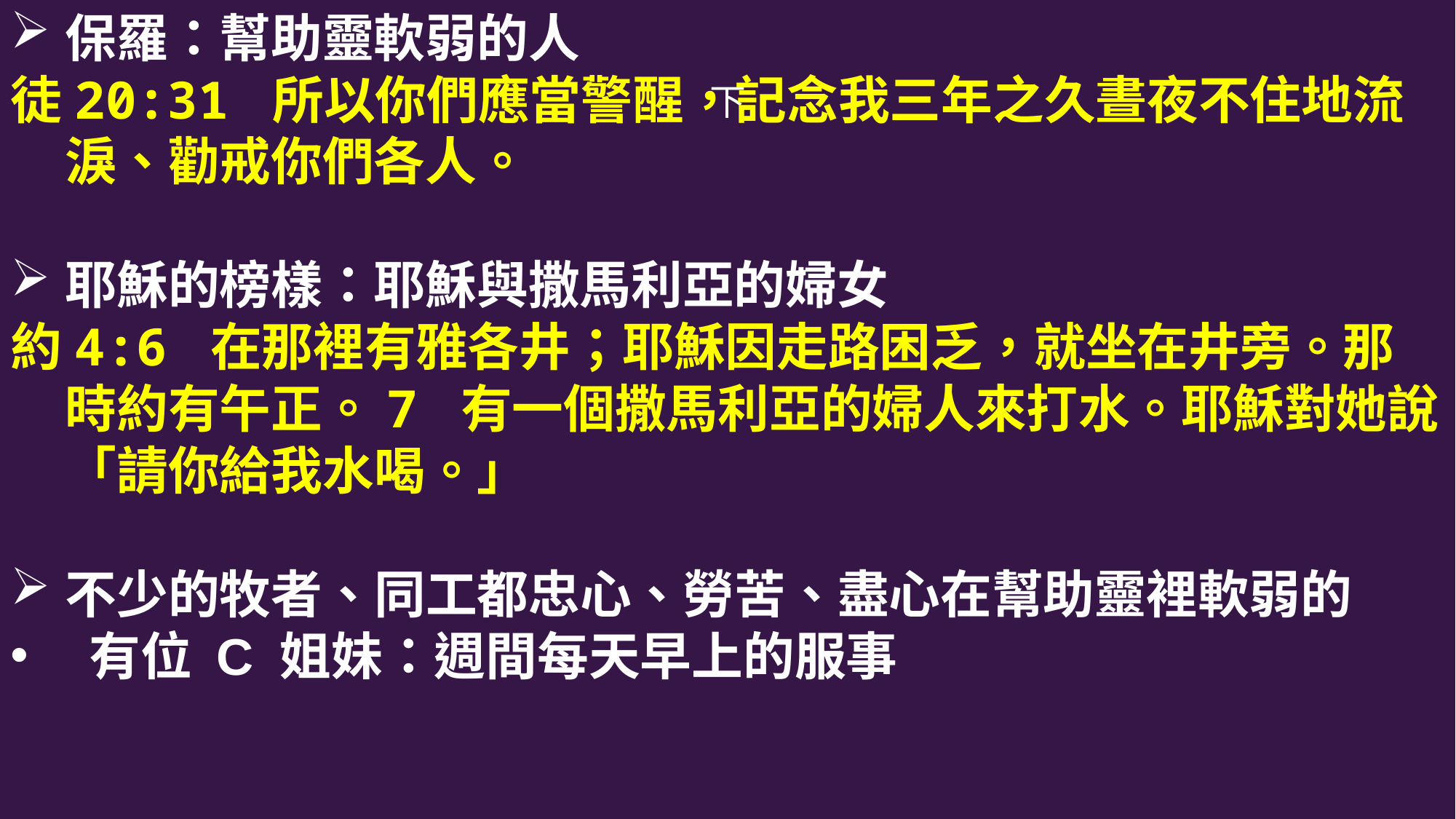

保羅：幫助靈軟弱的人
徒20:31 所以你們應當警醒，記念我三年之久晝夜不住地流淚、勸戒你們各人。

耶穌的榜樣：耶穌與撒馬利亞的婦女
約4:6 在那裡有雅各井；耶穌因走路困乏，就坐在井旁。那時約有午正。7 有一個撒馬利亞的婦人來打水。耶穌對她說：「請你給我水喝。」

不少的牧者、同工都忠心、勞苦、盡心在幫助靈裡軟弱的
 有位 C 姐妹：週間每天早上的服事

# 下